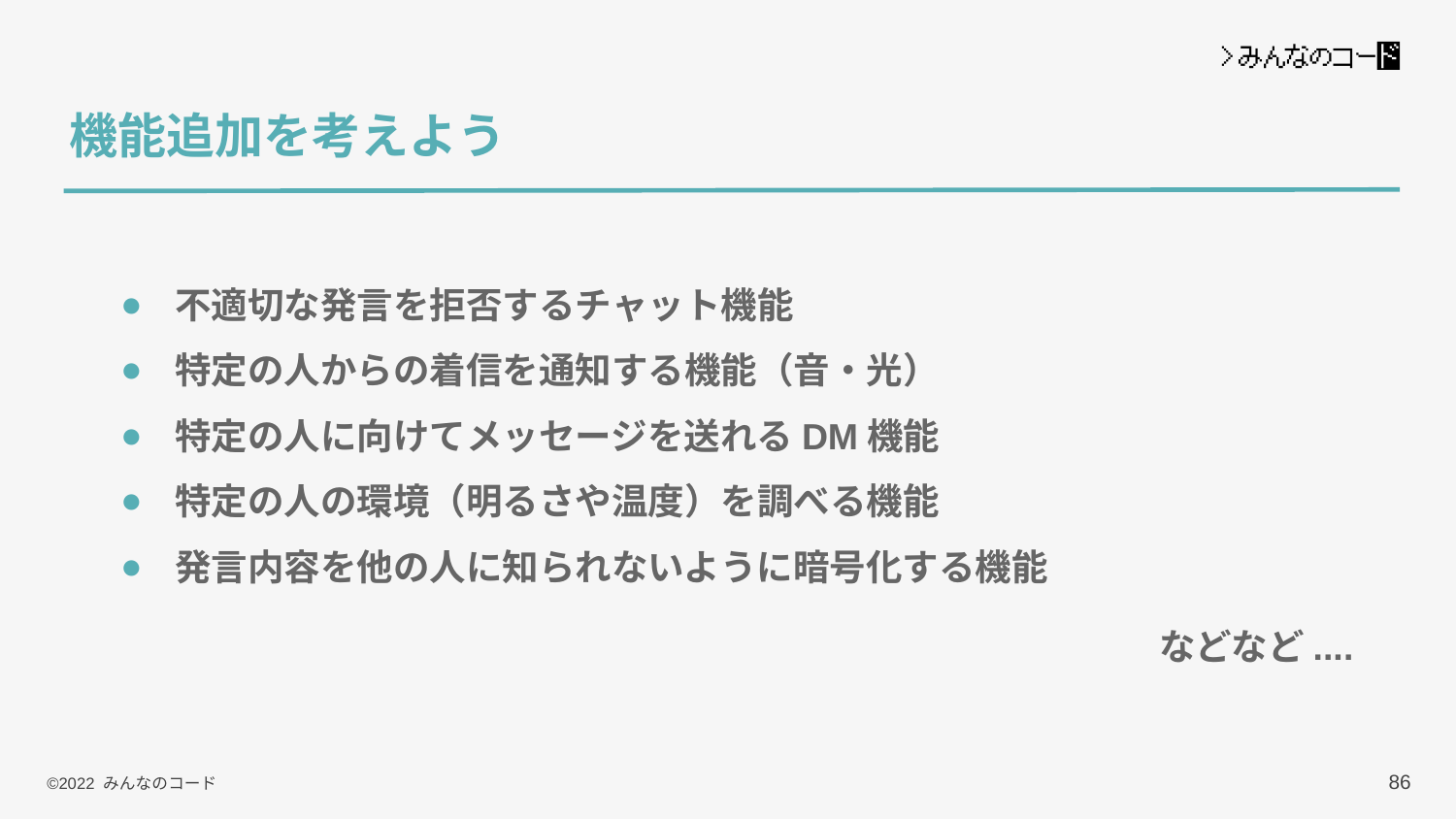

# 機能追加を考えよう
不適切な発言を拒否するチャット機能
特定の人からの着信を通知する機能（音・光）
特定の人に向けてメッセージを送れるDM機能
特定の人の環境（明るさや温度）を調べる機能
発言内容を他の人に知られないように暗号化する機能
などなど....